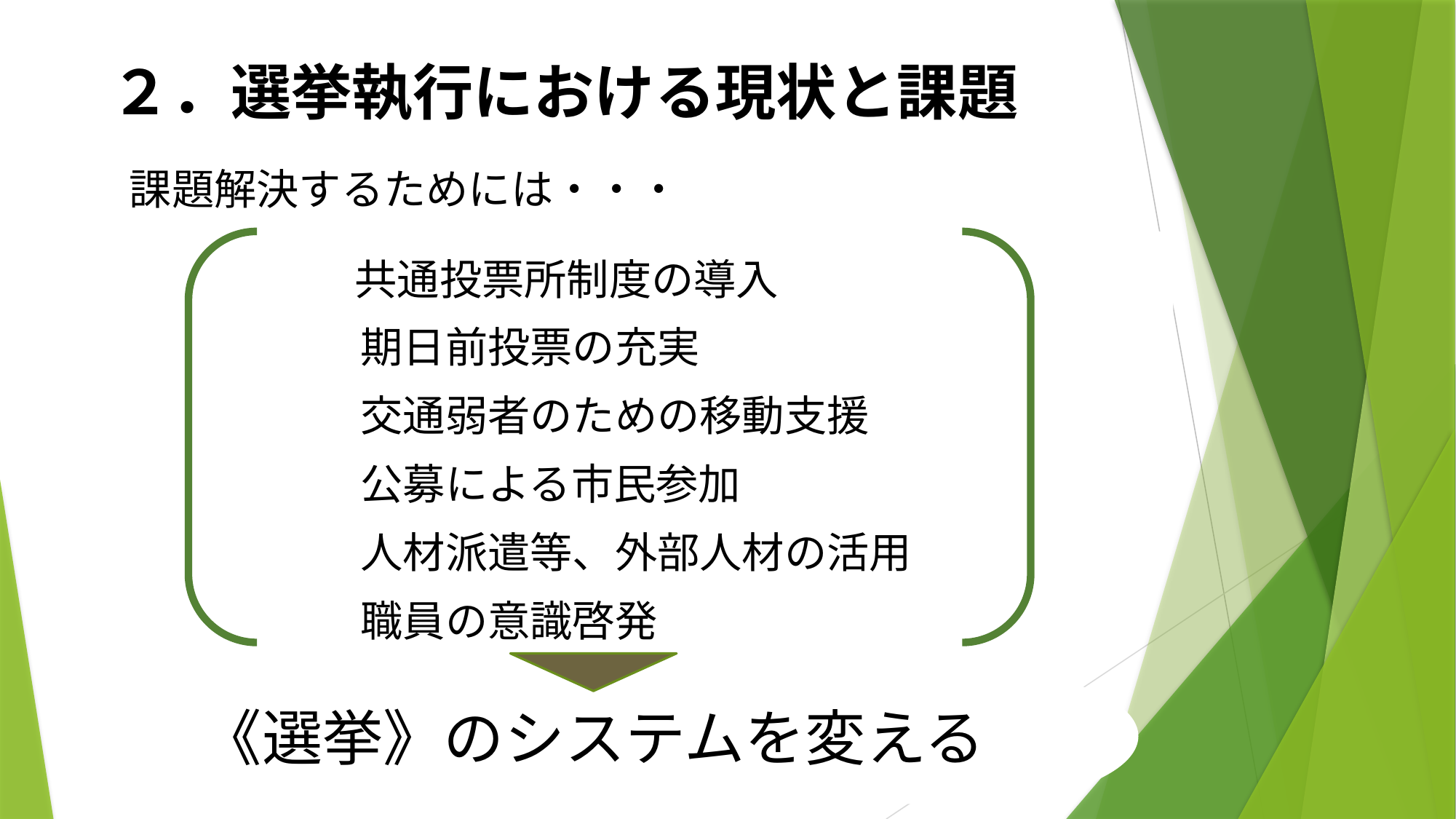

２．選挙執行における現状と課題
課題解決するためには・・・

　　共通投票所制度の導入
　　期日前投票の充実
　　交通弱者のための移動支援
　　公募による市民参加
　　人材派遣等、外部人材の活用
　　職員の意識啓発

《選挙》のシステムを変える